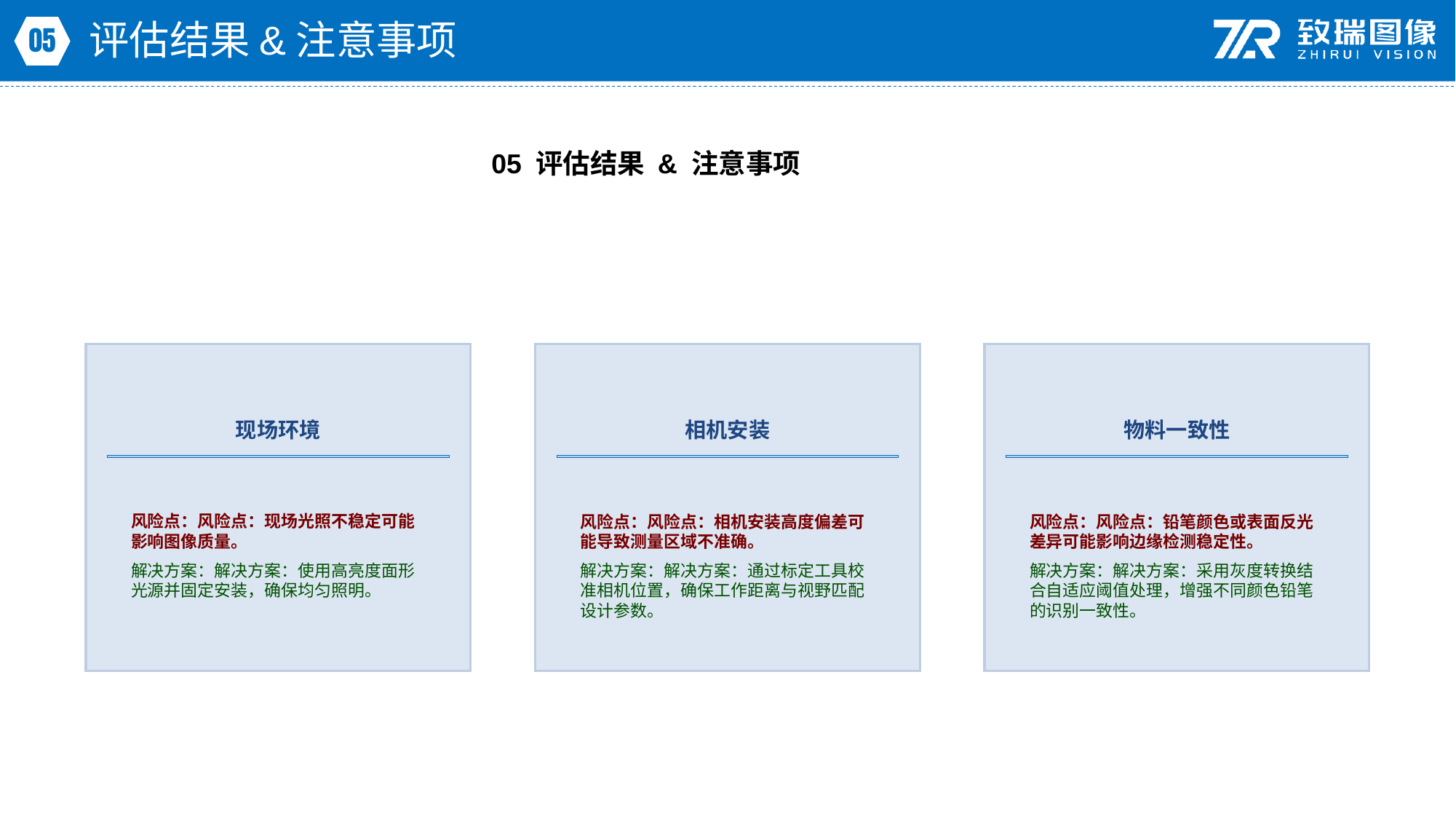

评估结果&注意事项
05

05 评估结果 & 注意事项

现场环境

相机安装

物料一致性

风险点：风险点：现场光照不稳定可能影响图像质量。
解决方案：解决方案：使用高亮度面形光源并固定安装，确保均匀照明。

风险点：风险点：相机安装高度偏差可能导致测量区域不准确。
解决方案：解决方案：通过标定工具校准相机位置，确保工作距离与视野匹配设计参数。

风险点：风险点：铅笔颜色或表面反光差异可能影响边缘检测稳定性。
解决方案：解决方案：采用灰度转换结合自适应阈值处理，增强不同颜色铅笔的识别一致性。